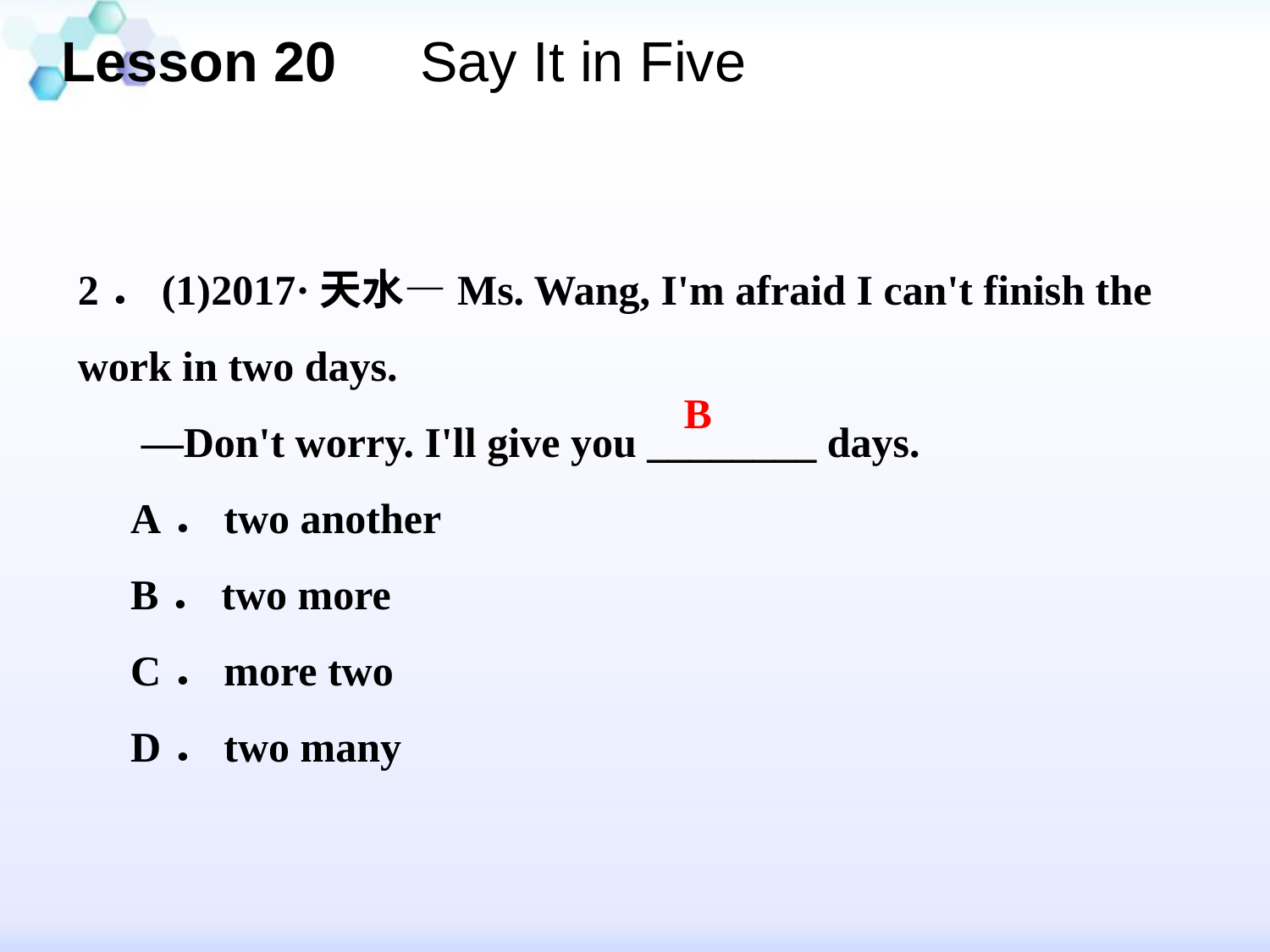

Lesson 20　Say It in Five
2．(1)2017·天水—Ms. Wang, I'm afraid I can't finish the work in two days.
      —Don't worry. I'll give you ________ days.
     A．two another
     B．two more
     C．more two
     D．two many
B